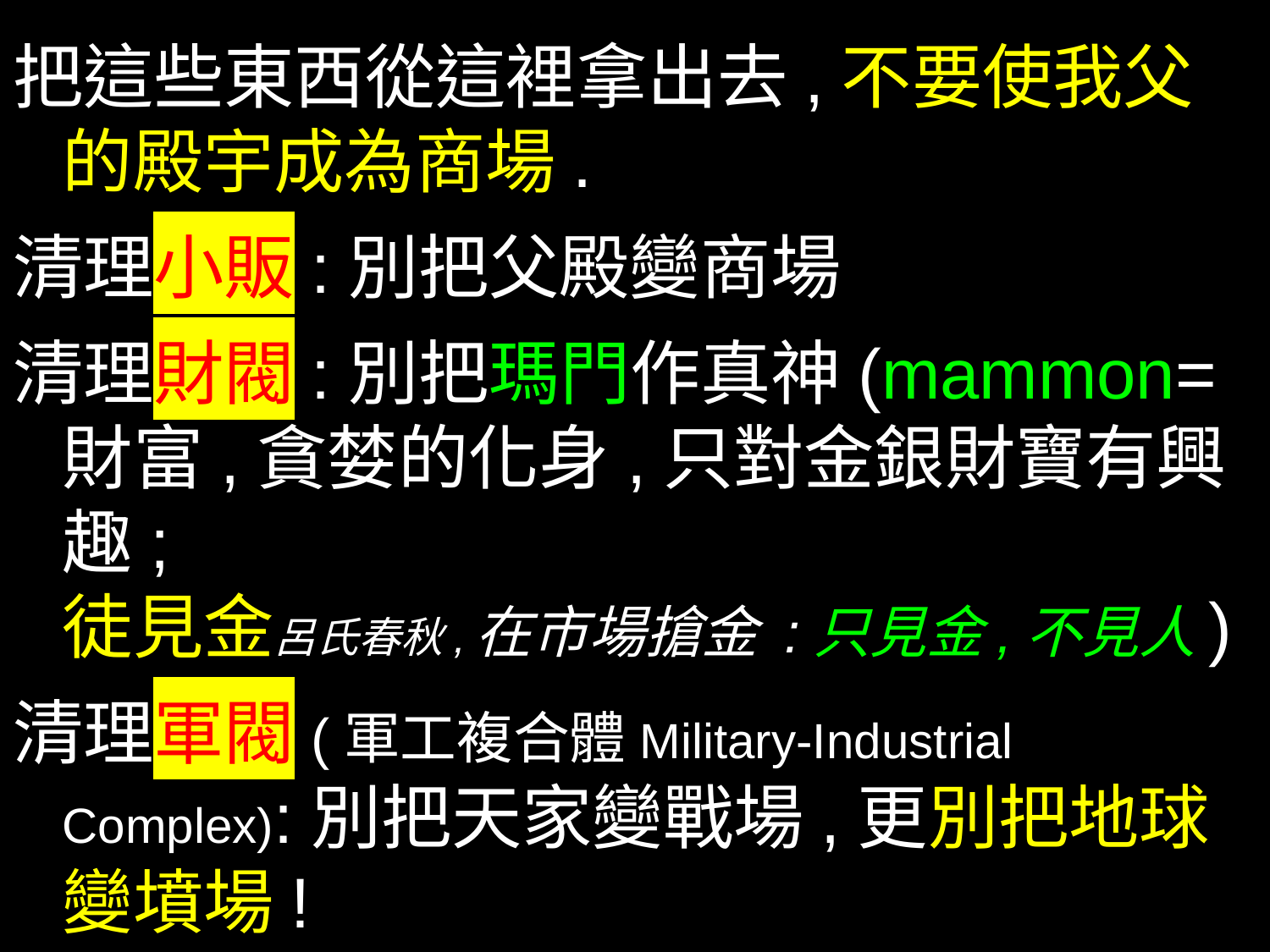

把這些東西從這裡拿出去,不要使我父的殿宇成為商場.
清理小販:別把父殿變商場
清理財閥:別把瑪門作真神(mammon=財富,貪婪的化身,只對金銀財寶有興趣;
徒見金呂氏春秋,在市場搶金 :只見金,不見人)
清理軍閥(軍工複合體Military-Industrial Complex):別把天家變戰場,更別把地球變墳場!